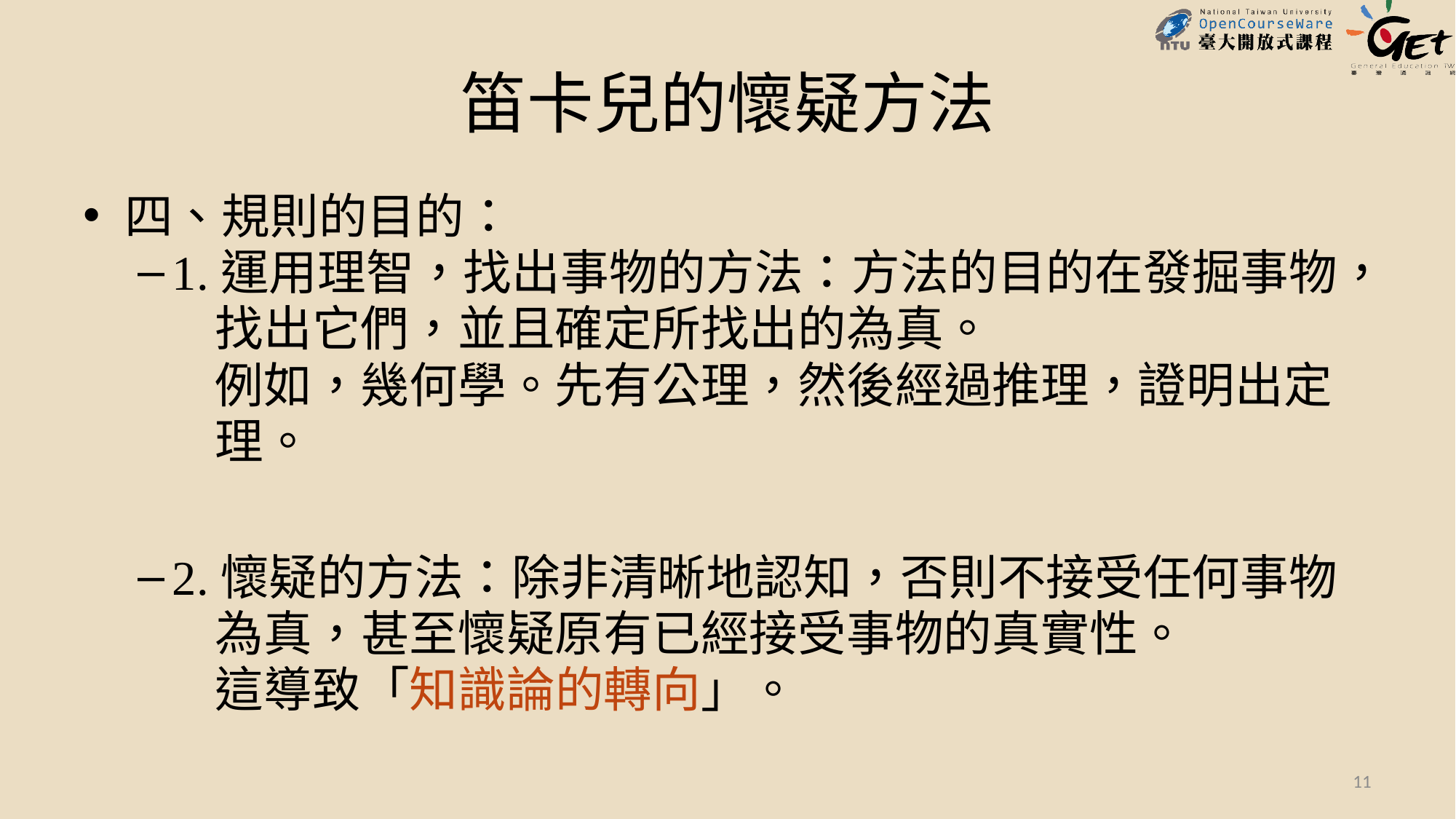

# 笛卡兒的懷疑方法
四、規則的目的：
1.運用理智，找出事物的方法：方法的目的在發掘事物，
      找出它們，並且確定所找出的為真。
      例如，幾何學。先有公理，然後經過推理，證明出定
      理。

2.懷疑的方法：除非清晰地認知，否則不接受任何事物
      為真，甚至懷疑原有已經接受事物的真實性。
      這導致「知識論的轉向」。
11